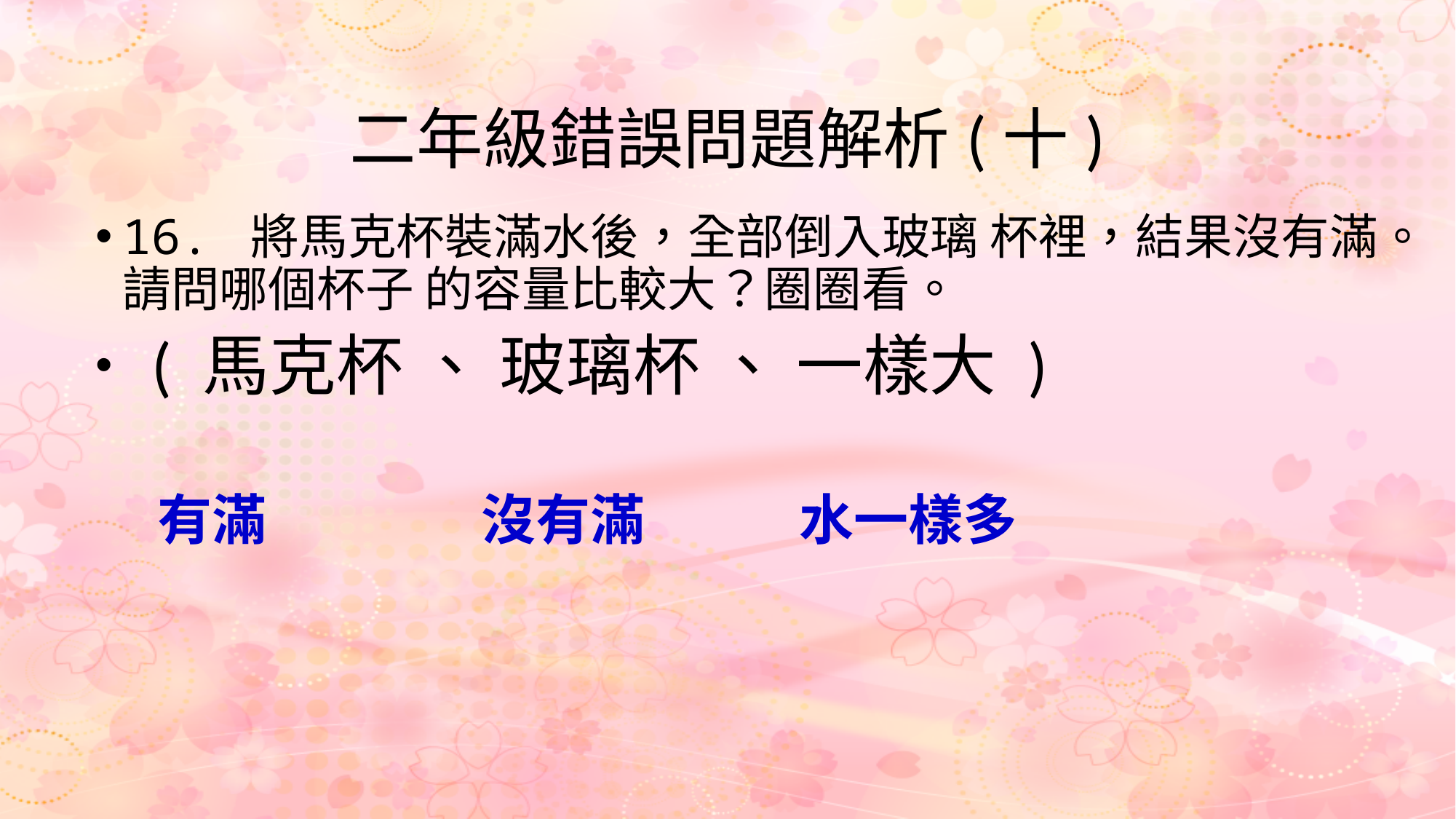

# 二年級錯誤問題解析(十)
16. 將馬克杯裝滿水後，全部倒入玻璃 杯裡，結果沒有滿。請問哪個杯子 的容量比較大？圈圈看。
 ( 馬克杯 、 玻璃杯 、 一樣大 )
水一樣多
沒有滿
有滿